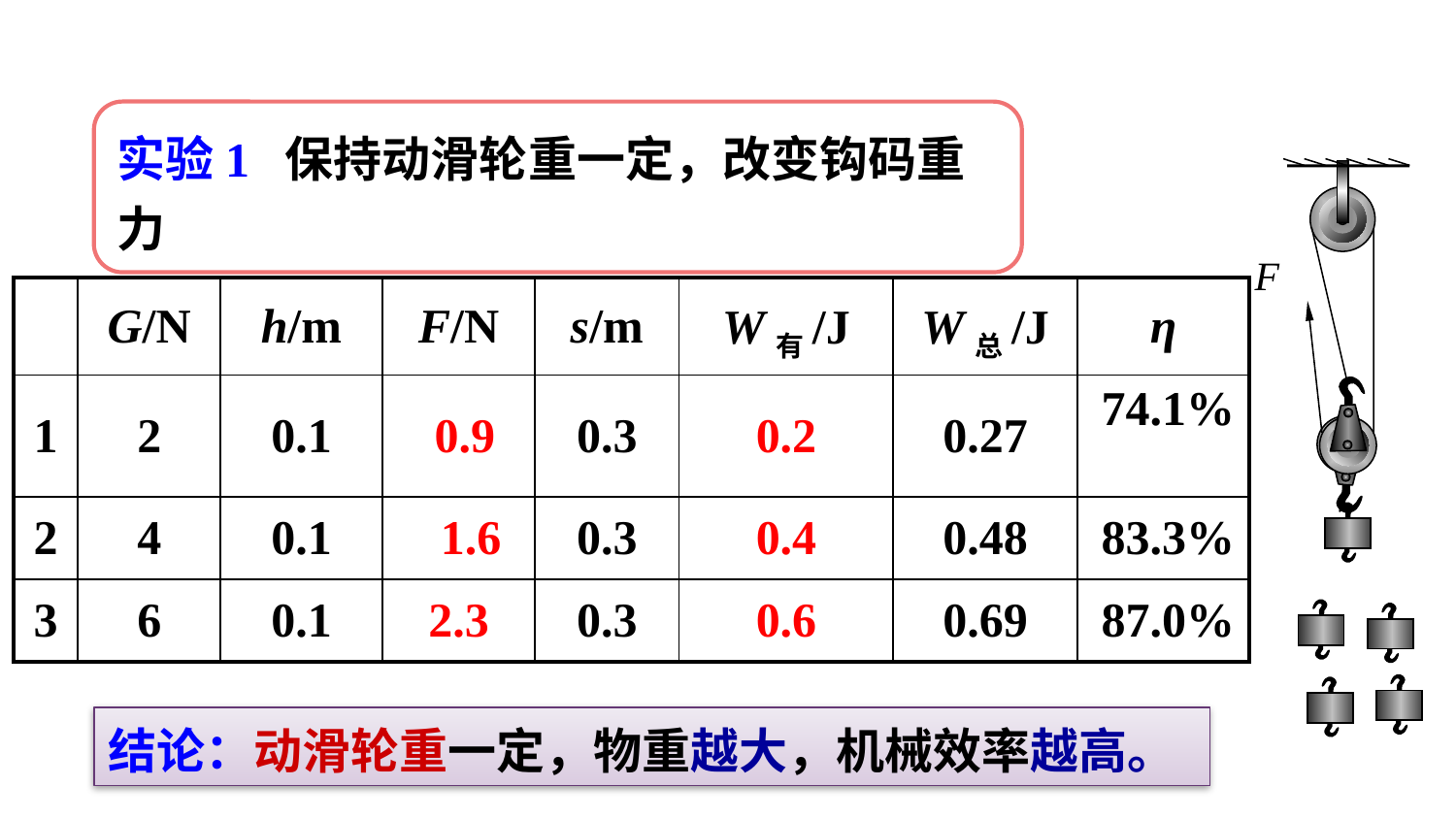

实验1  保持动滑轮重一定，改变钩码重力

F

|  | G/N | h/m | F/N | s/m | W有/J | W总/J | η |
| --- | --- | --- | --- | --- | --- | --- | --- |
| 1 | 2 | 0.1 | 0.9 | 0.3 | 0.2 | 0.27 | 74.1%7 |
| 2 | 4 | 0.1 | 11.6 | 0.3 | 0.4 | 0.48 | 83.3% |
| 3 | 6 | 0.1 | 2.3 | 0.3 | 0.6 | 0.69 | 87.0% |

结论：动滑轮重一定，物重越大，机械效率越高。